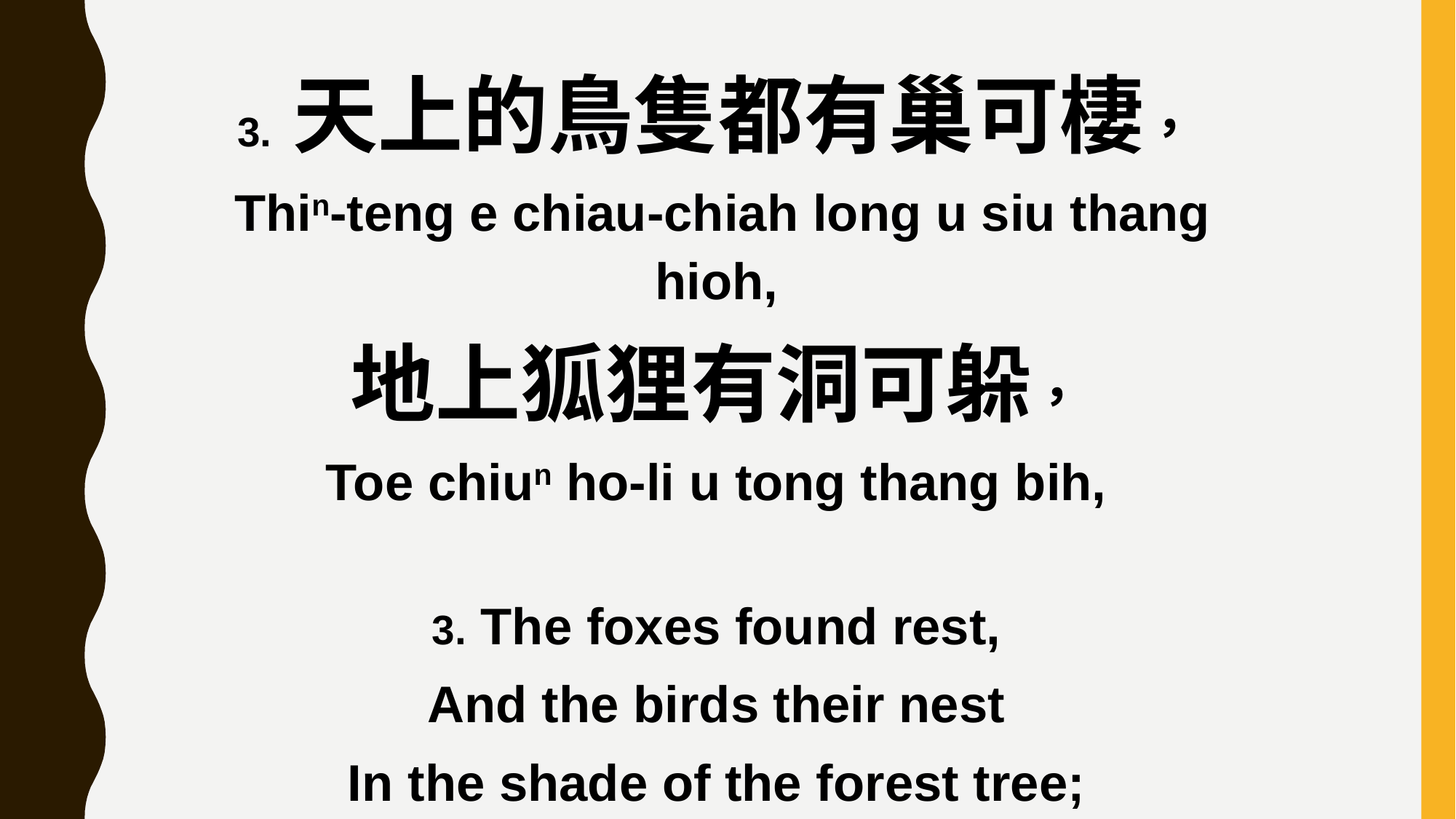

3. 天上的鳥隻都有巢可棲，
 Thin-teng e chiau-chiah long u siu thang hioh,
地上狐狸有洞可躲，
Toe chiun ho-li u tong thang bih,

3. The foxes found rest,
And the birds their nest
In the shade of the forest tree;